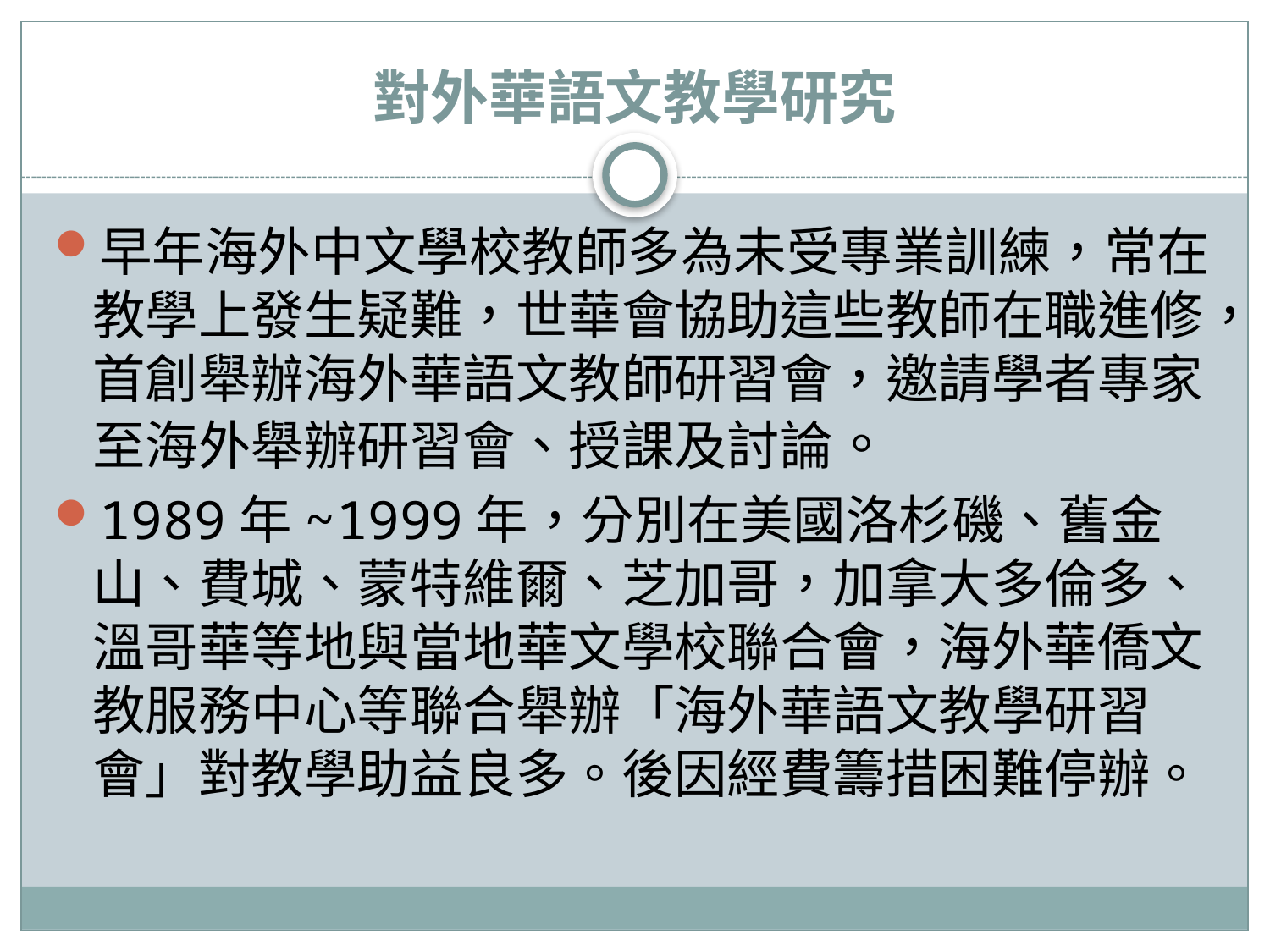

# 對外華語文教學研究
早年海外中文學校教師多為未受專業訓練，常在教學上發生疑難，世華會協助這些教師在職進修，首創舉辦海外華語文教師研習會，邀請學者專家至海外舉辦研習會、授課及討論。
1989年~1999年，分別在美國洛杉磯、舊金山、費城、蒙特維爾、芝加哥，加拿大多倫多、溫哥華等地與當地華文學校聯合會，海外華僑文教服務中心等聯合舉辦「海外華語文教學研習會」對教學助益良多。後因經費籌措困難停辦。